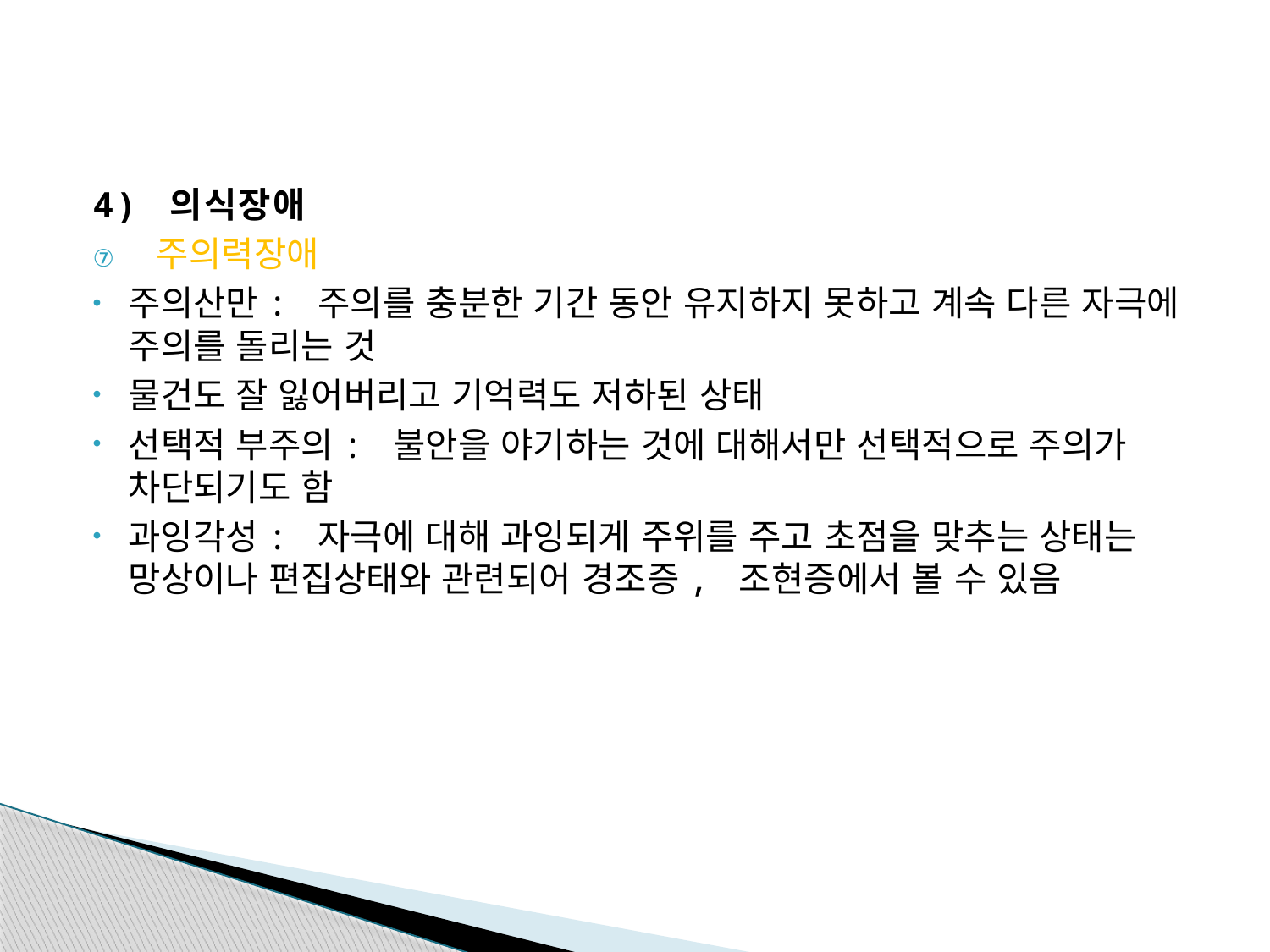

#
4) 의식장애
주의력장애
주의산만: 주의를 충분한 기간 동안 유지하지 못하고 계속 다른 자극에 주의를 돌리는 것
물건도 잘 잃어버리고 기억력도 저하된 상태
선택적 부주의: 불안을 야기하는 것에 대해서만 선택적으로 주의가 차단되기도 함
과잉각성: 자극에 대해 과잉되게 주위를 주고 초점을 맞추는 상태는 망상이나 편집상태와 관련되어 경조증, 조현증에서 볼 수 있음